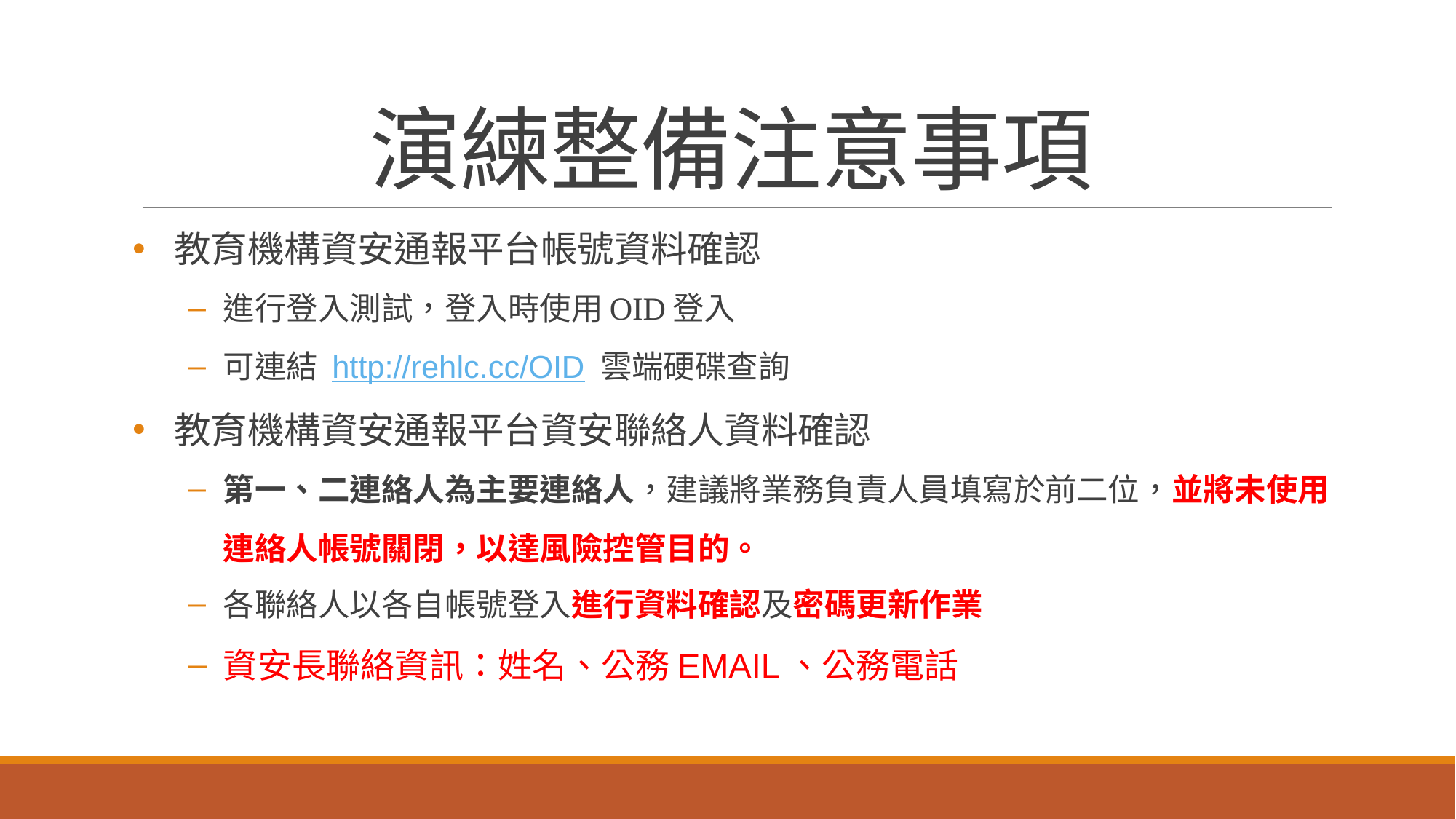

# 演練整備注意事項
教育機構資安通報平台帳號資料確認
進行登入測試，登入時使用OID登入
可連結 http://rehlc.cc/OID 雲端硬碟查詢
教育機構資安通報平台資安聯絡人資料確認
第一、二連絡人為主要連絡人，建議將業務負責人員填寫於前二位，並將未使用
連絡人帳號關閉，以達風險控管目的。
各聯絡人以各自帳號登入進行資料確認及密碼更新作業
資安長聯絡資訊：姓名、公務EMAIL、公務電話